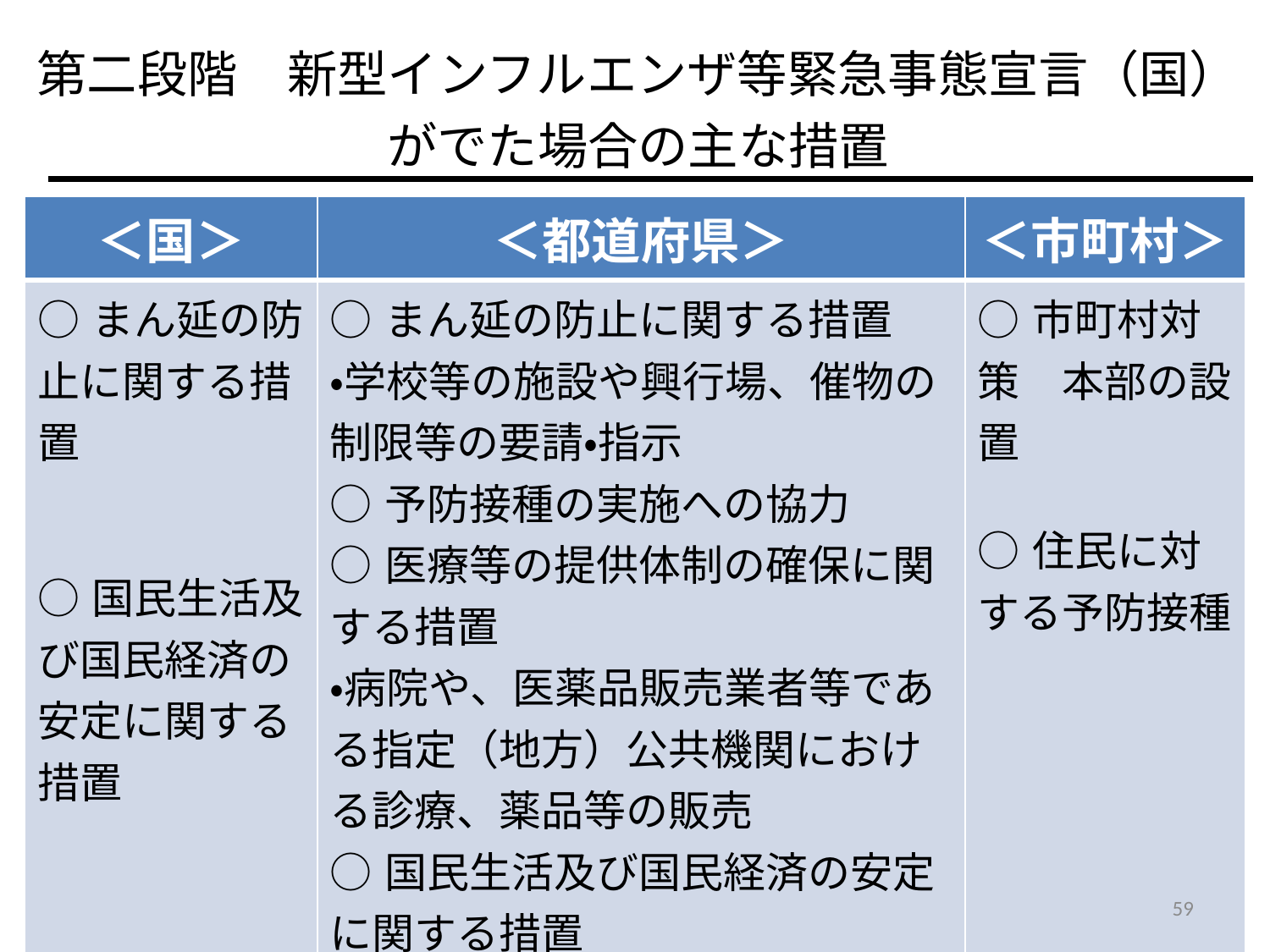

# 第二段階　新型インフルエンザ等緊急事態宣言（国）がでた場合の主な措置
| ＜国＞ | ＜都道府県＞ | ＜市町村＞ |
| --- | --- | --- |
| ○まん延の防止に関する措置 ○国民生活及び国民経済の安定に関する措置 | ○まん延の防止に関する措置 ・学校等の施設や興行場、催物の制限等の要請・指示 ○予防接種の実施への協力 ○医療等の提供体制の確保に関する措置 ・病院や、医薬品販売業者等である指定（地方）公共機関における診療、薬品等の販売 ○国民生活及び国民経済の安定に関する措置 ○緊急時の埋葬・火葬 | ○市町村対策　本部の設置 ○住民に対する予防接種 |
59